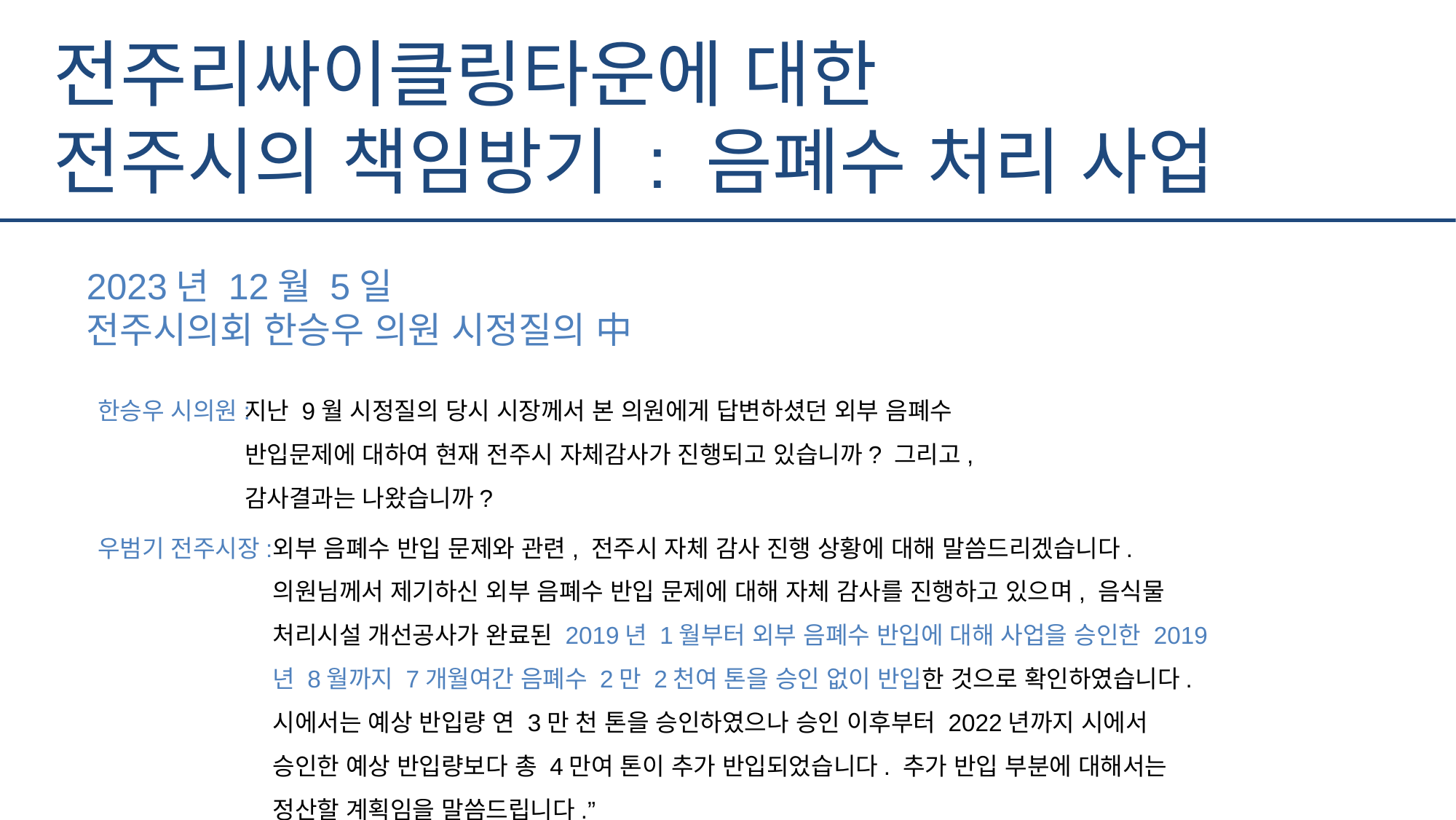

전주리싸이클링타운에 대한
전주시의 책임방기 : 음폐수 처리 사업
2023년 12월 5일
전주시의회 한승우 의원 시정질의 中
한승우 시의원:
지난 9월 시정질의 당시 시장께서 본 의원에게 답변하셨던 외부 음폐수 반입문제에 대하여 현재 전주시 자체감사가 진행되고 있습니까? 그리고, 감사결과는 나왔습니까?

우범기 전주시장:
외부 음폐수 반입 문제와 관련, 전주시 자체 감사 진행 상황에 대해 말씀드리겠습니다.
의원님께서 제기하신 외부 음폐수 반입 문제에 대해 자체 감사를 진행하고 있으며, 음식물 처리시설 개선공사가 완료된 2019년 1월부터 외부 음폐수 반입에 대해 사업을 승인한 2019년 8월까지 7개월여간 음폐수 2만 2천여 톤을 승인 없이 반입한 것으로 확인하였습니다. 시에서는 예상 반입량 연 3만 천 톤을 승인하였으나 승인 이후부터 2022년까지 시에서 승인한 예상 반입량보다 총 4만여 톤이 추가 반입되었습니다. 추가 반입 부분에 대해서는 정산할 계획임을 말씀드립니다.”